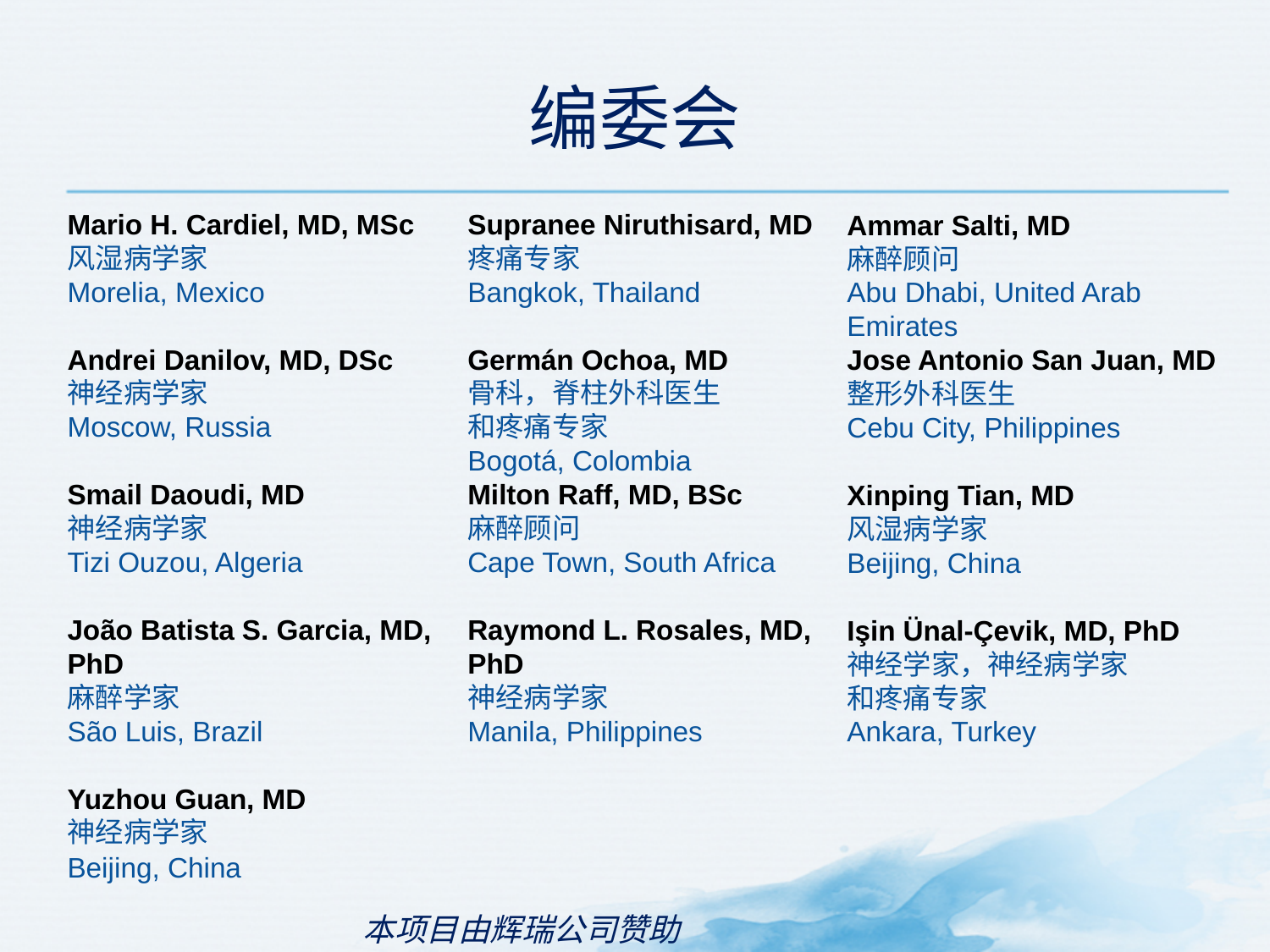

# 编委会
Mario H. Cardiel, MD, MSc
风湿病学家
Morelia, Mexico

Andrei Danilov, MD, DSc
神经病学家
Moscow, Russia

Smail Daoudi, MD
神经病学家
Tizi Ouzou, Algeria

João Batista S. Garcia, MD, PhD
麻醉学家
São Luis, Brazil

Yuzhou Guan, MD
神经病学家
Beijing, China
Supranee Niruthisard, MD
疼痛专家
Bangkok, Thailand

Germán Ochoa, MD
骨科，脊柱外科医生
和疼痛专家
Bogotá, Colombia
Milton Raff, MD, BSc
麻醉顾问
Cape Town, South Africa

Raymond L. Rosales, MD, PhD
神经病学家
Manila, Philippines

Ammar Salti, MD
麻醉顾问
Abu Dhabi, United Arab Emirates
Jose Antonio San Juan, MD
整形外科医生
Cebu City, Philippines

Xinping Tian, MD
风湿病学家
Beijing, China

Işin Ünal-Çevik, MD, PhD
神经学家，神经病学家
和疼痛专家
Ankara, Turkey

本项目由辉瑞公司赞助